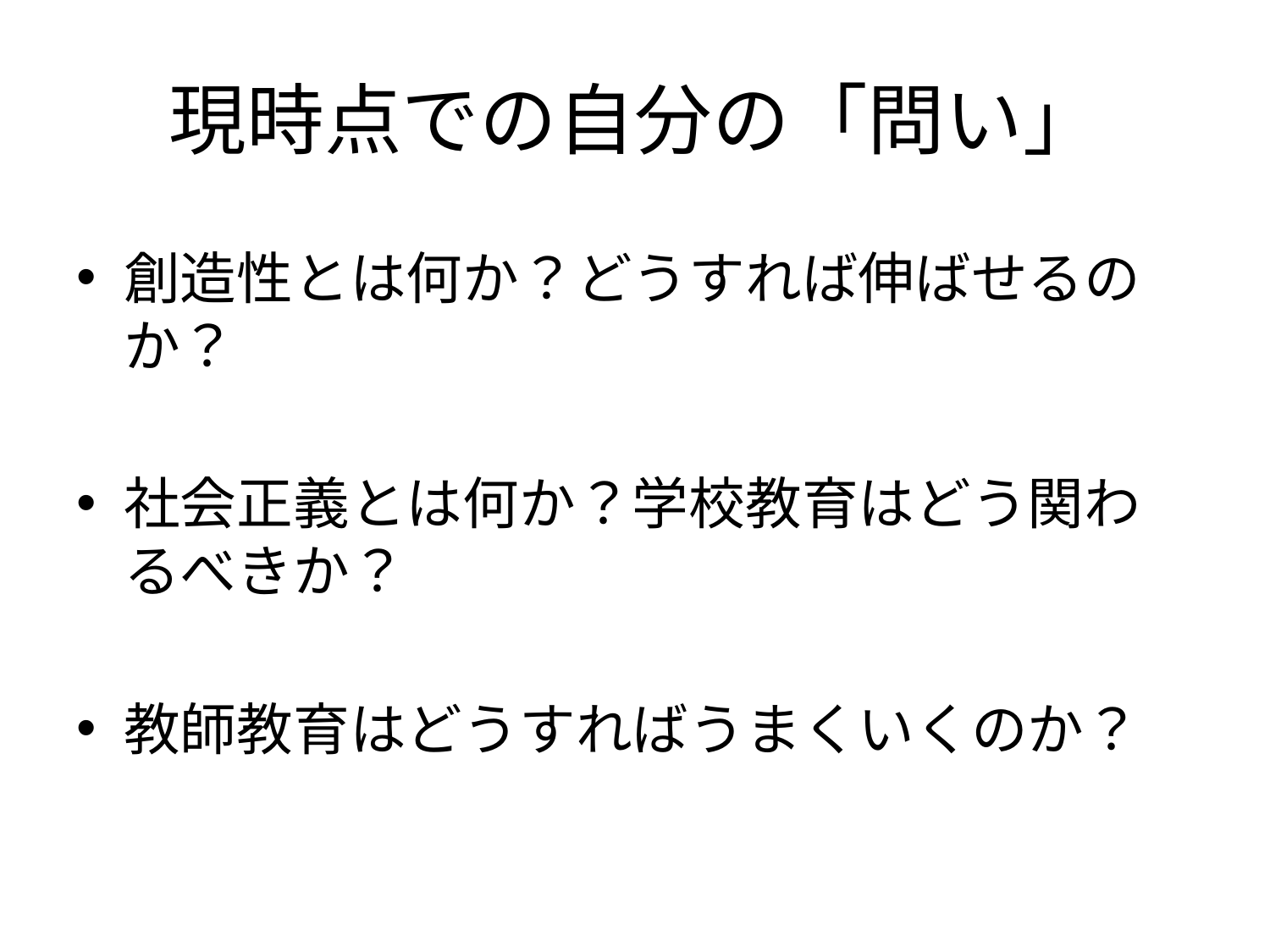

# 現時点での自分の「問い」
創造性とは何か？どうすれば伸ばせるのか？

社会正義とは何か？学校教育はどう関わるべきか？

教師教育はどうすればうまくいくのか？